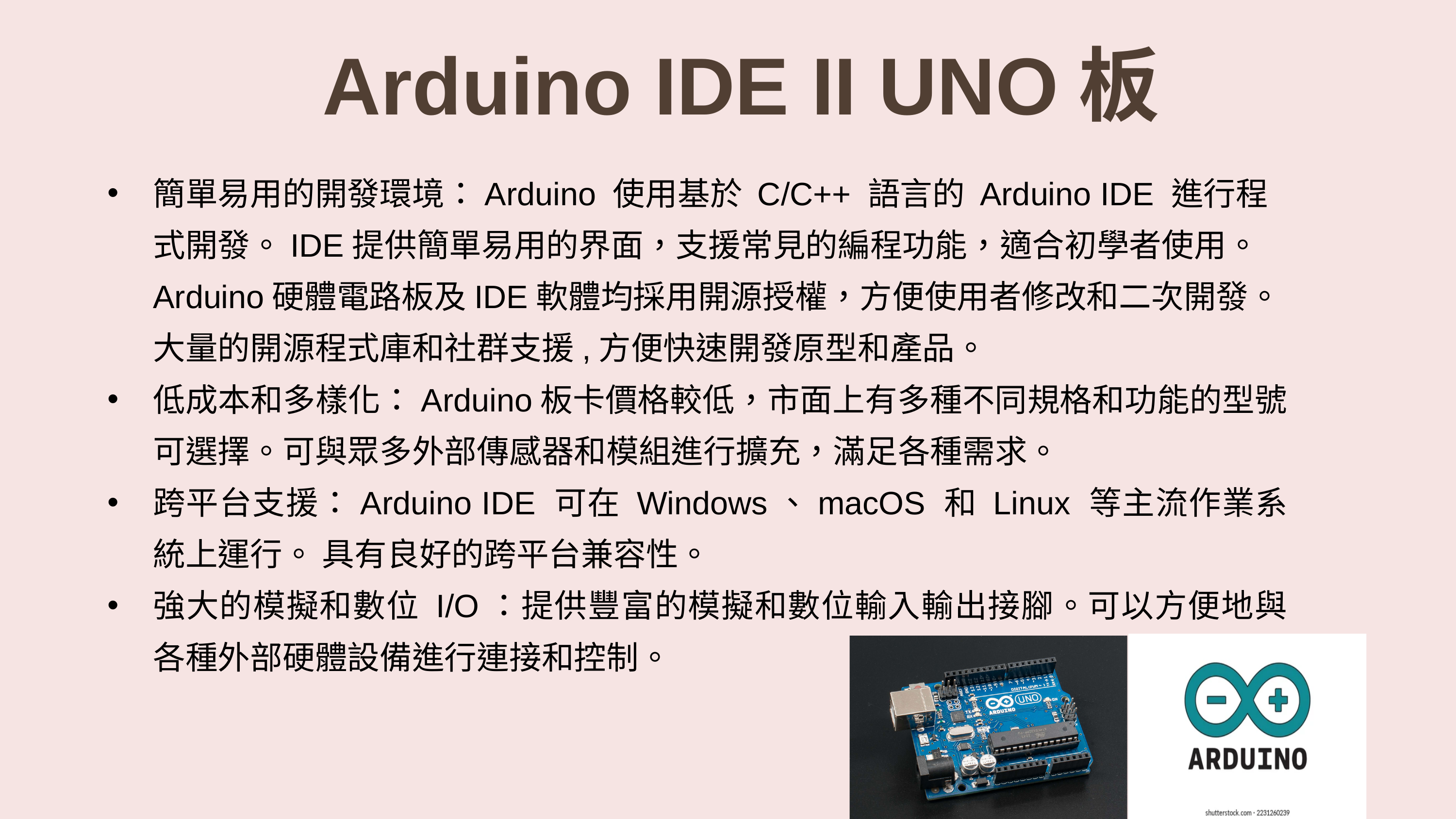

Arduino IDE II UNO板
簡單易用的開發環境：Arduino 使用基於 C/C++ 語言的 Arduino IDE 進行程式開發。IDE提供簡單易用的界面，支援常見的編程功能，適合初學者使用。 Arduino硬體電路板及IDE軟體均採用開源授權，方便使用者修改和二次開發。大量的開源程式庫和社群支援,方便快速開發原型和產品。
低成本和多樣化：Arduino板卡價格較低，市面上有多種不同規格和功能的型號可選擇。可與眾多外部傳感器和模組進行擴充，滿足各種需求。
跨平台支援：Arduino IDE 可在 Windows、macOS 和 Linux 等主流作業系統上運行。 具有良好的跨平台兼容性。
強大的模擬和數位 I/O：提供豐富的模擬和數位輸入輸出接腳。可以方便地與各種外部硬體設備進行連接和控制。